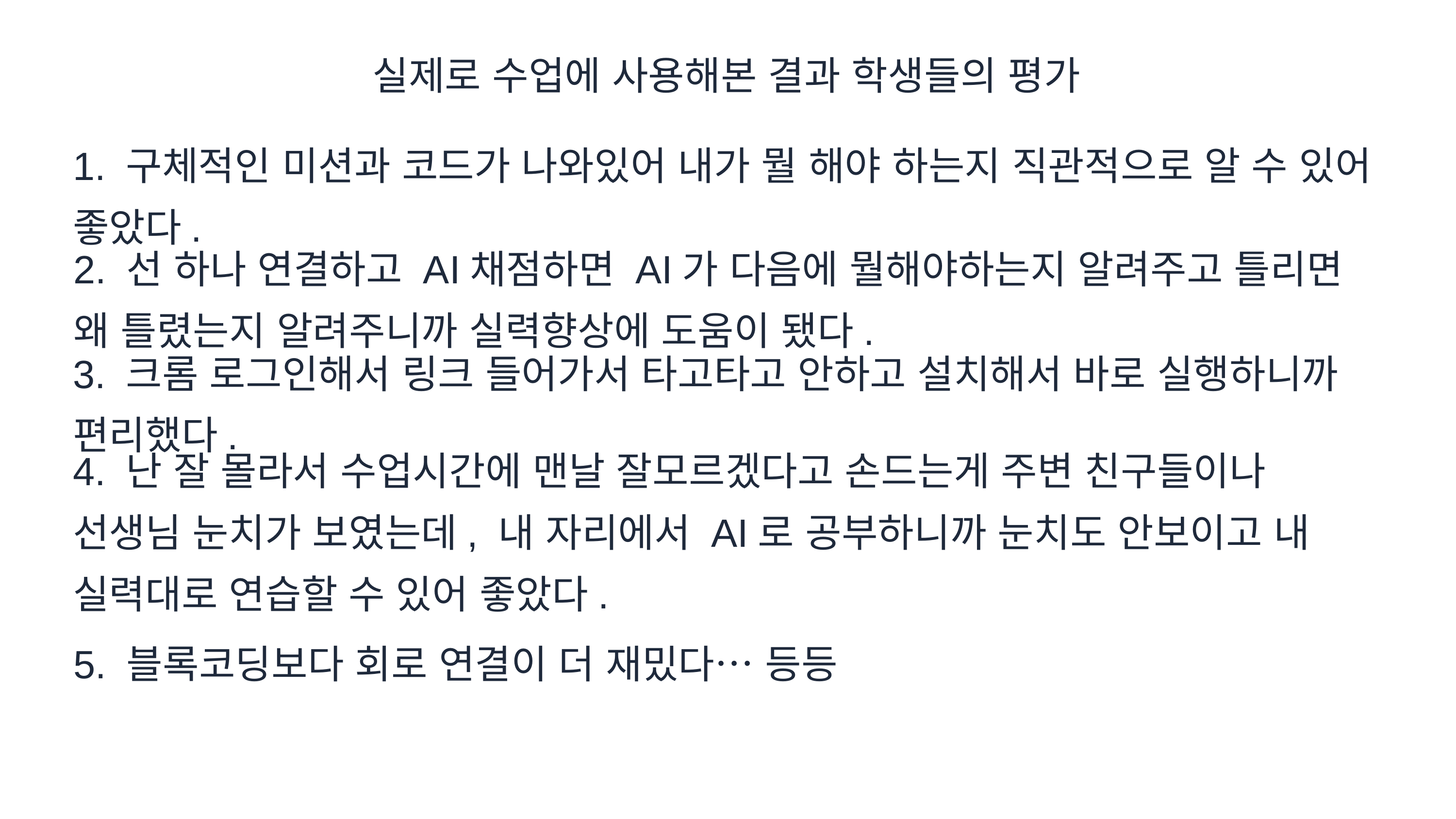

실제로 수업에 사용해본 결과 학생들의 평가
1. 구체적인 미션과 코드가 나와있어 내가 뭘 해야 하는지 직관적으로 알 수 있어 좋았다.
2. 선 하나 연결하고 AI채점하면 AI가 다음에 뭘해야하는지 알려주고 틀리면 왜 틀렸는지 알려주니까 실력향상에 도움이 됐다.
3. 크롬 로그인해서 링크 들어가서 타고타고 안하고 설치해서 바로 실행하니까 편리했다.
4. 난 잘 몰라서 수업시간에 맨날 잘모르겠다고 손드는게 주변 친구들이나 선생님 눈치가 보였는데, 내 자리에서 AI로 공부하니까 눈치도 안보이고 내 실력대로 연습할 수 있어 좋았다.
5. 블록코딩보다 회로 연결이 더 재밌다… 등등